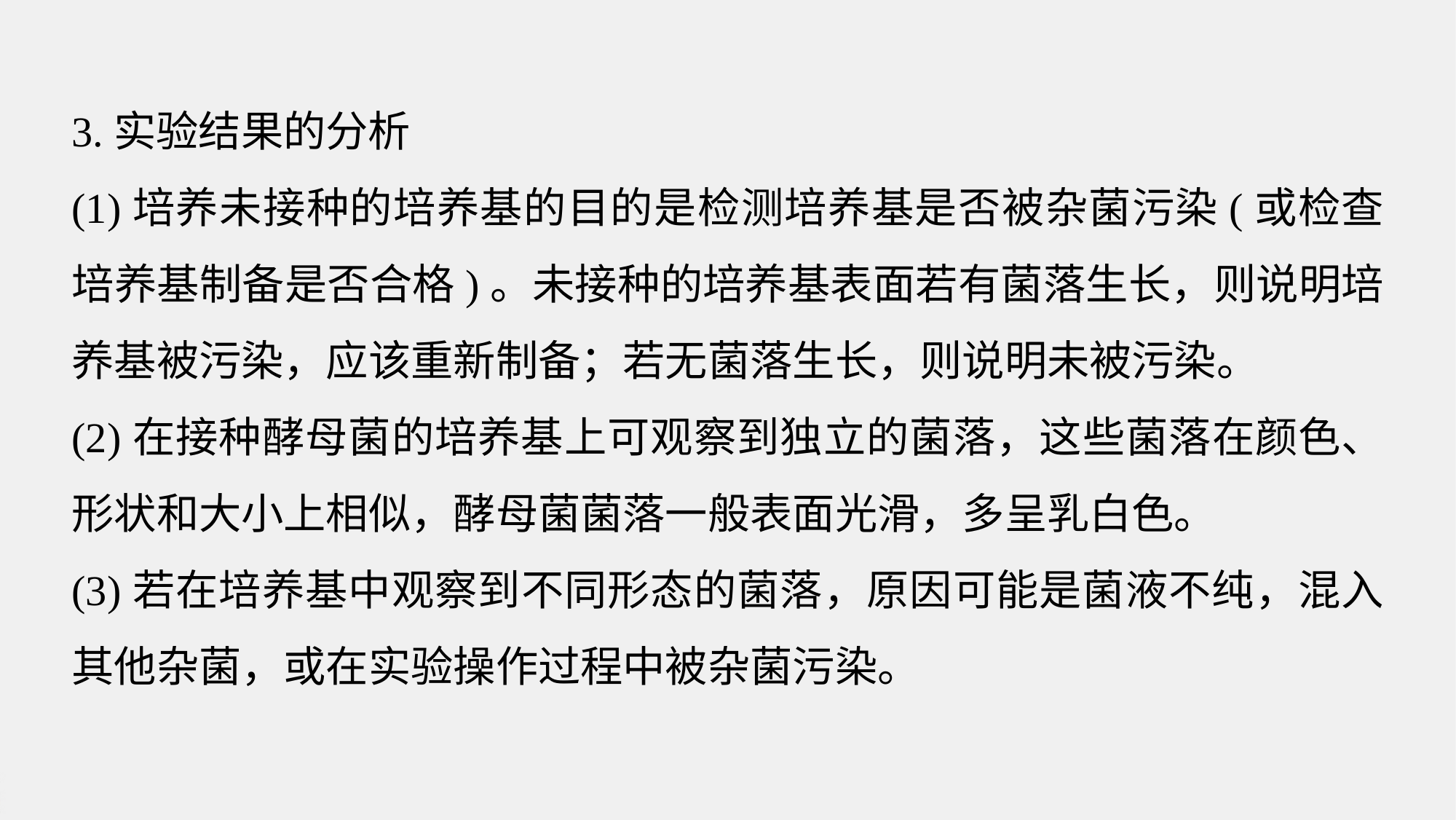

3.实验结果的分析
(1)培养未接种的培养基的目的是检测培养基是否被杂菌污染(或检查培养基制备是否合格)。未接种的培养基表面若有菌落生长，则说明培养基被污染，应该重新制备；若无菌落生长，则说明未被污染。
(2)在接种酵母菌的培养基上可观察到独立的菌落，这些菌落在颜色、形状和大小上相似，酵母菌菌落一般表面光滑，多呈乳白色。
(3)若在培养基中观察到不同形态的菌落，原因可能是菌液不纯，混入其他杂菌，或在实验操作过程中被杂菌污染。